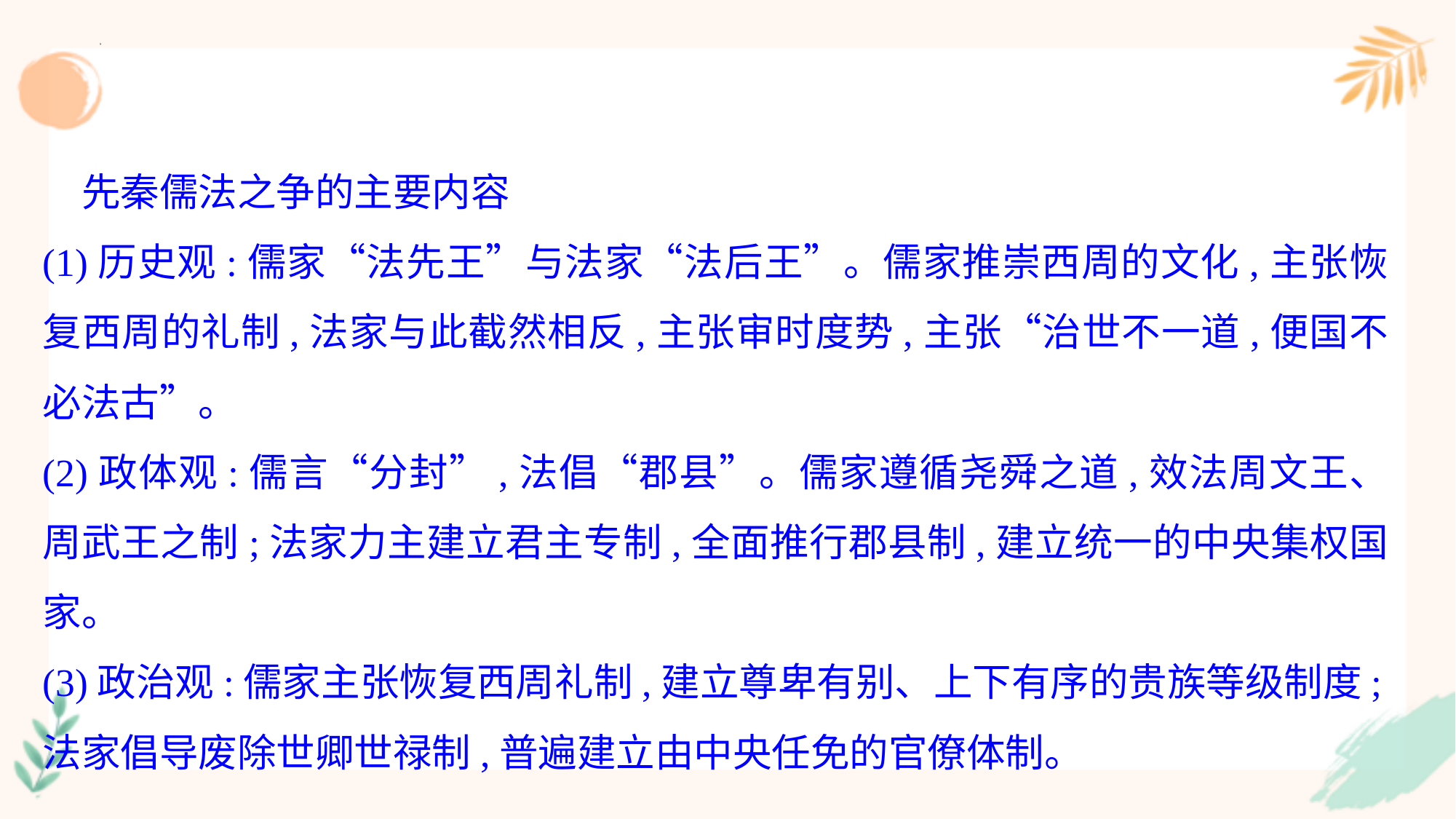

先秦儒法之争的主要内容
(1)历史观:儒家“法先王”与法家“法后王”。儒家推崇西周的文化,主张恢复西周的礼制,法家与此截然相反,主张审时度势,主张“治世不一道,便国不必法古”。
(2)政体观:儒言“分封”,法倡“郡县”。儒家遵循尧舜之道,效法周文王、周武王之制;法家力主建立君主专制,全面推行郡县制,建立统一的中央集权国家。
(3)政治观:儒家主张恢复西周礼制,建立尊卑有别、上下有序的贵族等级制度;法家倡导废除世卿世禄制,普遍建立由中央任免的官僚体制。